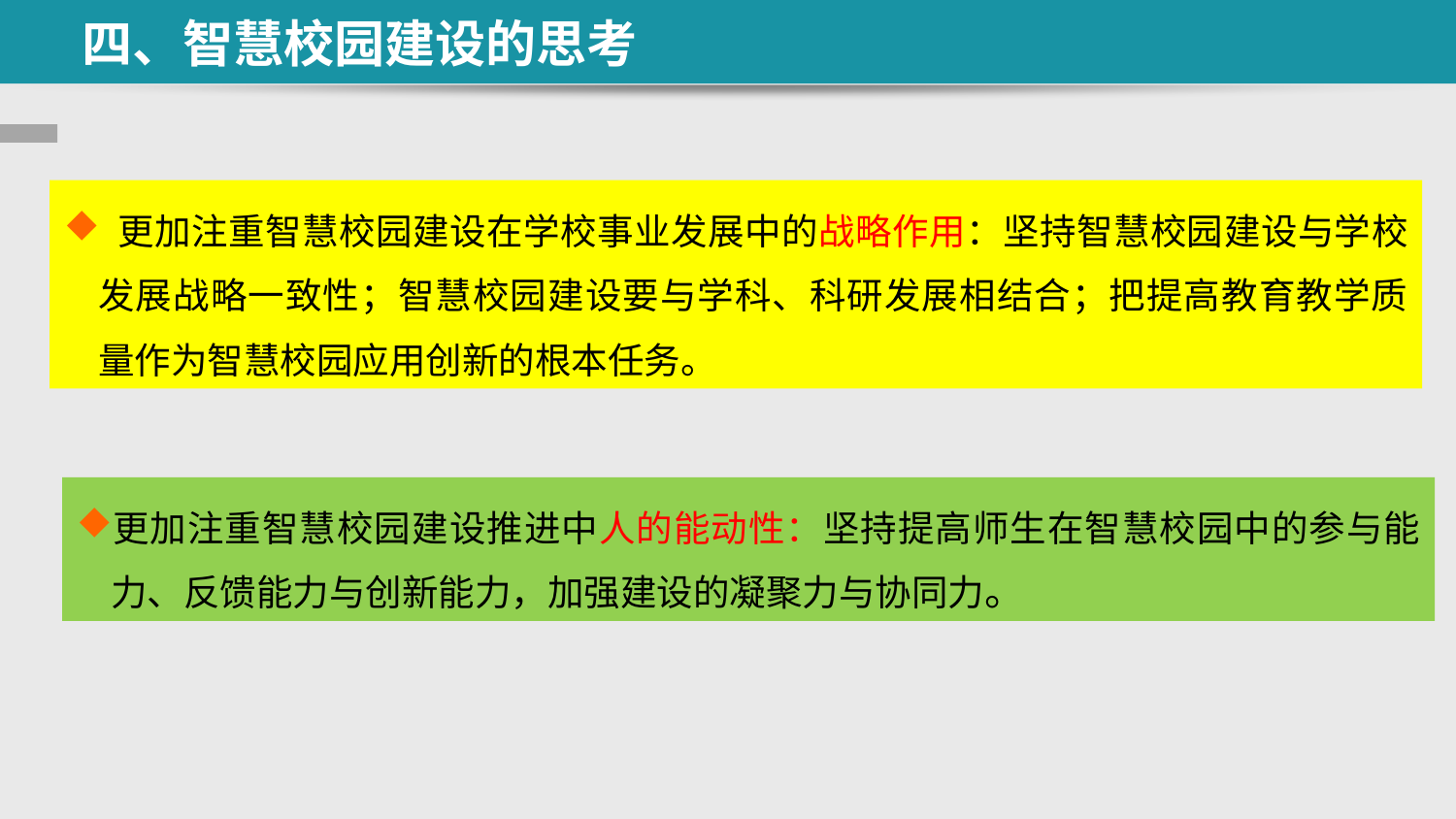

四、智慧校园建设的思考

 更加注重智慧校园建设在学校事业发展中的战略作用：坚持智慧校园建设与学校发展战略一致性；智慧校园建设要与学科、科研发展相结合；把提高教育教学质量作为智慧校园应用创新的根本任务。
更加注重智慧校园建设推进中人的能动性：坚持提高师生在智慧校园中的参与能力、反馈能力与创新能力，加强建设的凝聚力与协同力。